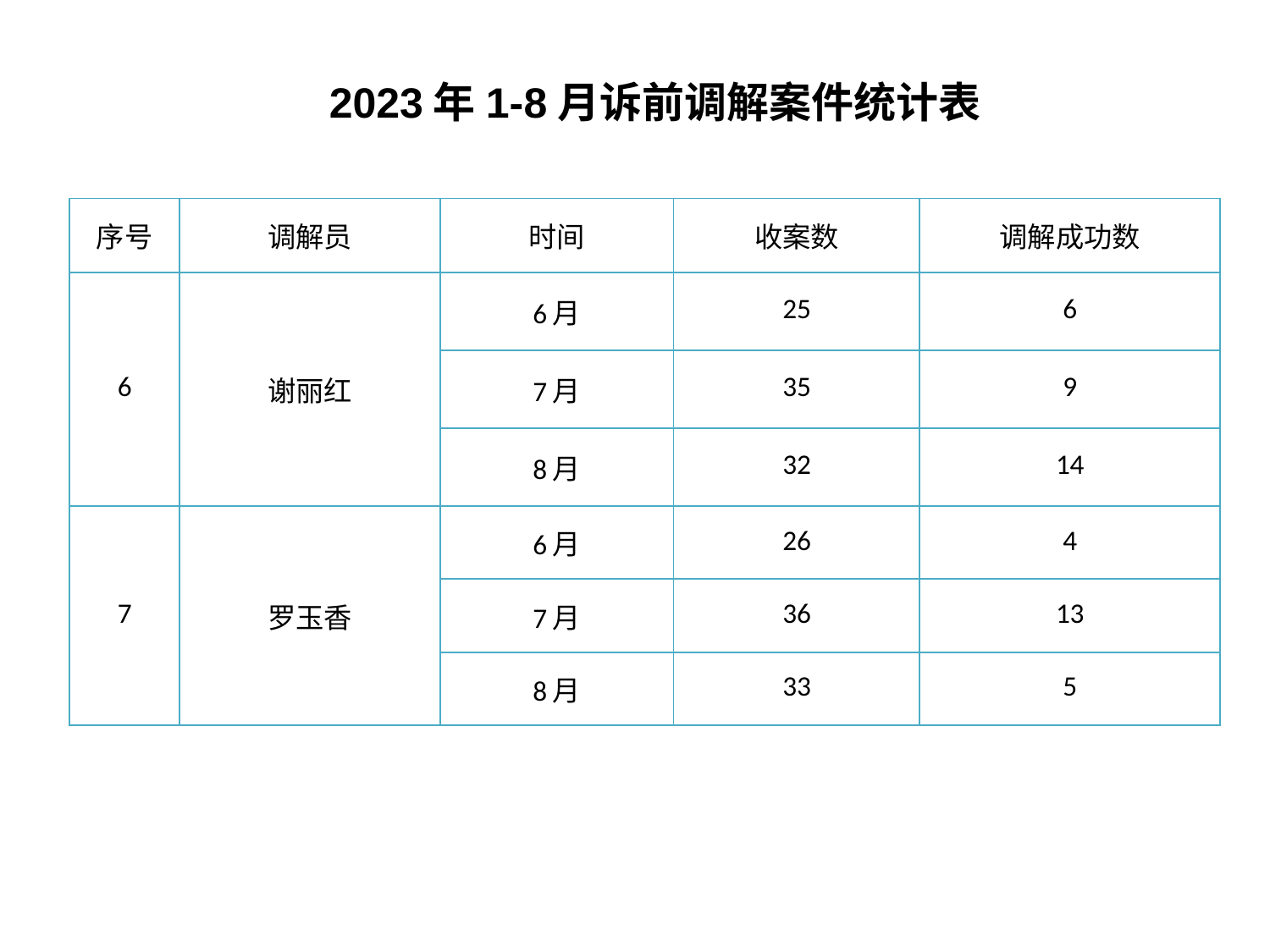

2023年1-8月诉前调解案件统计表
| 序号 | 调解员 | 时间 | 收案数 | 调解成功数 |
| --- | --- | --- | --- | --- |
| 6 | 谢丽红 | 6月 | 25 | 6 |
|  |  | 7月 | 35 | 9 |
|  |  | 8月 | 32 | 14 |
| 7 | 罗玉香 | 6月 | 26 | 4 |
|  |  | 7月 | 36 | 13 |
|  |  | 8月 | 33 | 5 |